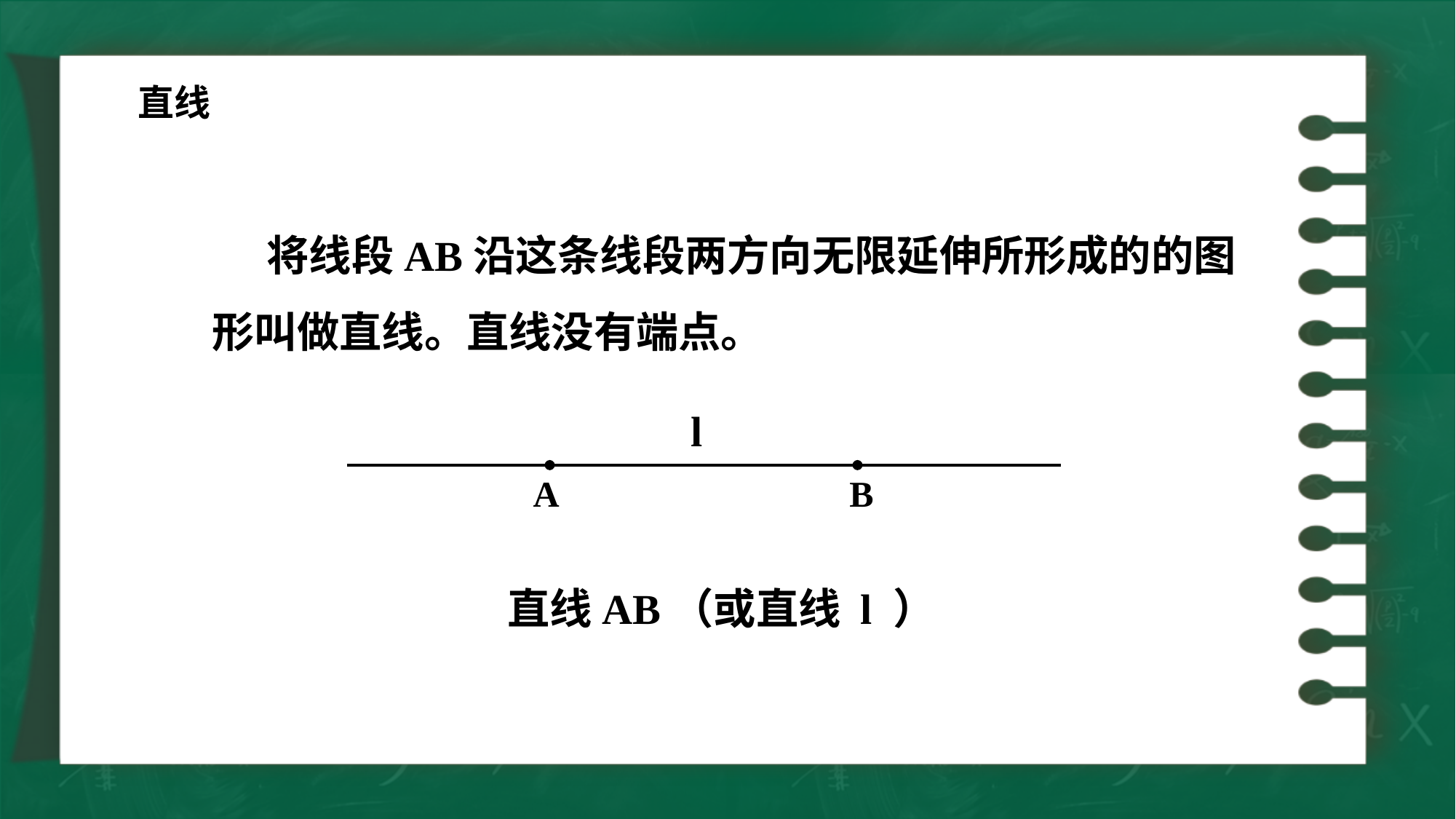

直线
将线段AB沿这条线段两方向无限延伸所形成的的图形叫做直线。直线没有端点。
 l
A
B
直线AB（或直线 l ）